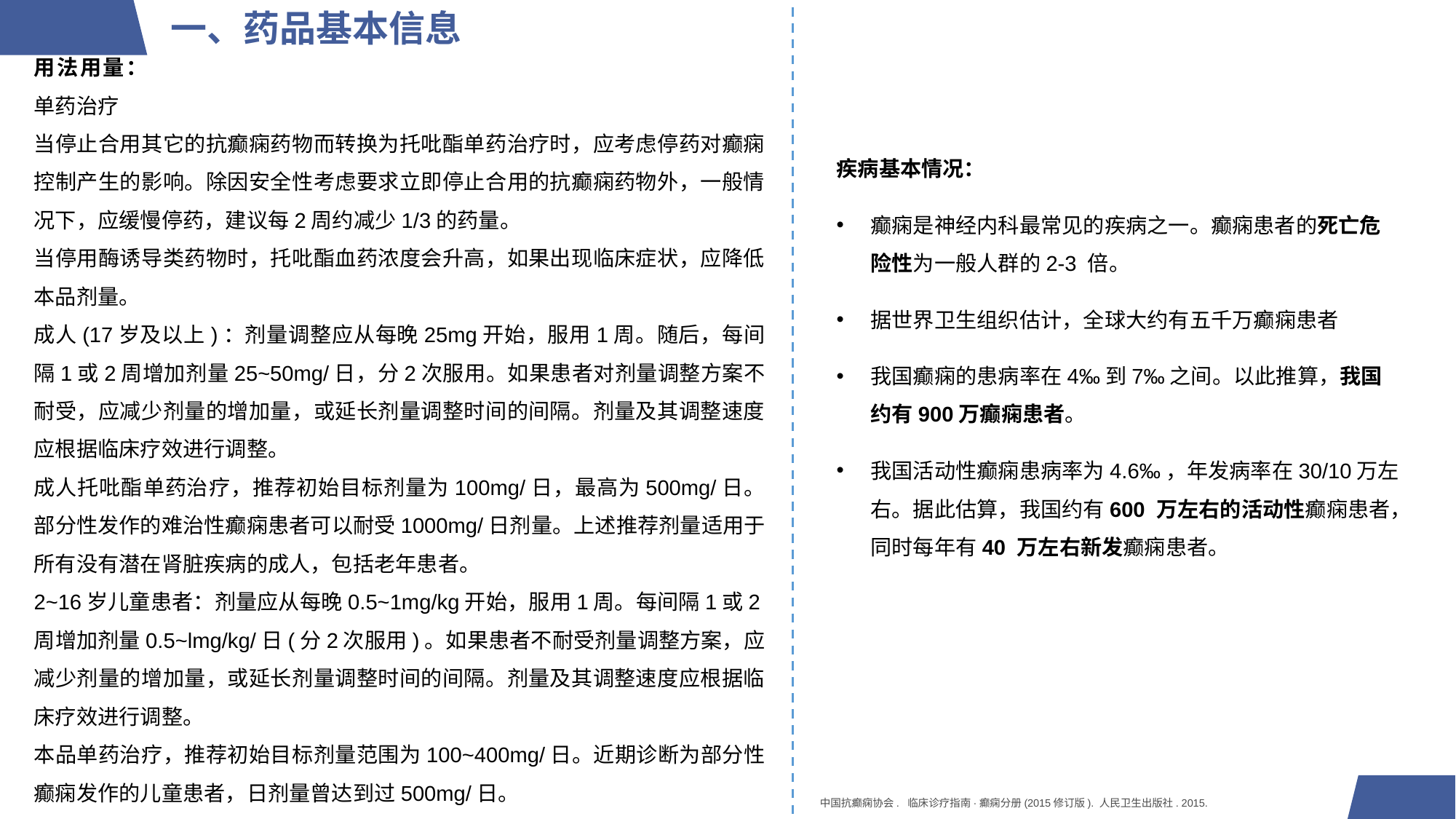

一、药品基本信息
用法用量：
单药治疗
当停止合用其它的抗癫痫药物而转换为托吡酯单药治疗时，应考虑停药对癫痫控制产生的影响。除因安全性考虑要求立即停止合用的抗癫痫药物外，一般情况下，应缓慢停药，建议每2周约减少1/3的药量。
当停用酶诱导类药物时，托吡酯血药浓度会升高，如果出现临床症状，应降低本品剂量。
成人(17岁及以上)：剂量调整应从每晚25mg开始，服用1周。随后，每间隔1或2周增加剂量25~50mg/日，分2次服用。如果患者对剂量调整方案不耐受，应减少剂量的增加量，或延长剂量调整时间的间隔。剂量及其调整速度应根据临床疗效进行调整。
成人托吡酯单药治疗，推荐初始目标剂量为100mg/日，最高为500mg/日。部分性发作的难治性癫痫患者可以耐受1000mg/日剂量。上述推荐剂量适用于所有没有潜在肾脏疾病的成人，包括老年患者。
2~16岁儿童患者：剂量应从每晚0.5~1mg/kg开始，服用1周。每间隔1或2周增加剂量0.5~lmg/kg/日(分2次服用)。如果患者不耐受剂量调整方案，应减少剂量的增加量，或延长剂量调整时间的间隔。剂量及其调整速度应根据临床疗效进行调整。
本品单药治疗，推荐初始目标剂量范围为100~400mg/日。近期诊断为部分性癫痫发作的儿童患者，日剂量曾达到过500mg/日。
疾病基本情况：
癫痫是神经内科最常见的疾病之一。癫痫患者的死亡危险性为一般人群的2-3 倍。
据世界卫生组织估计，全球大约有五千万癫痫患者
我国癫痫的患病率在4‰到7‰之间。以此推算，我国约有900万癫痫患者。
我国活动性癫痫患病率为4.6‰，年发病率在30/10万左右。据此估算，我国约有600 万左右的活动性癫痫患者，同时每年有40 万左右新发癫痫患者。

中国抗癫痫协会.  临床诊疗指南·癫痫分册(2015修订版). 人民卫生出版社. 2015.